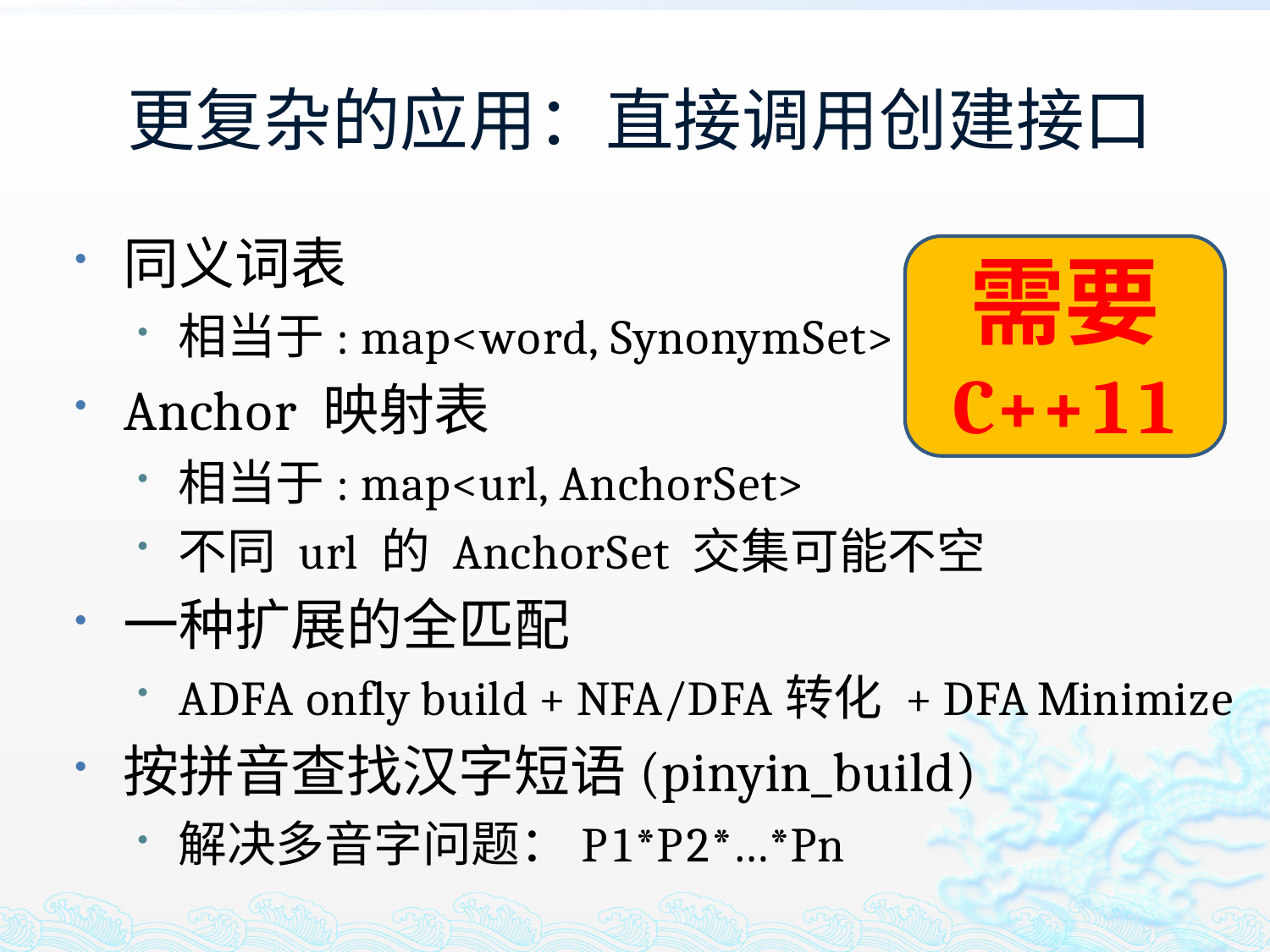

# 更复杂的应用：直接调用创建接口
同义词表
相当于: map<word, SynonymSet>
Anchor 映射表
相当于: map<url, AnchorSet>
不同 url 的 AnchorSet 交集可能不空
一种扩展的全匹配
ADFA onfly build + NFA/DFA转化 + DFA Minimize
按拼音查找汉字短语(pinyin_build)
解决多音字问题：P1*P2*…*Pn
需要
C++11